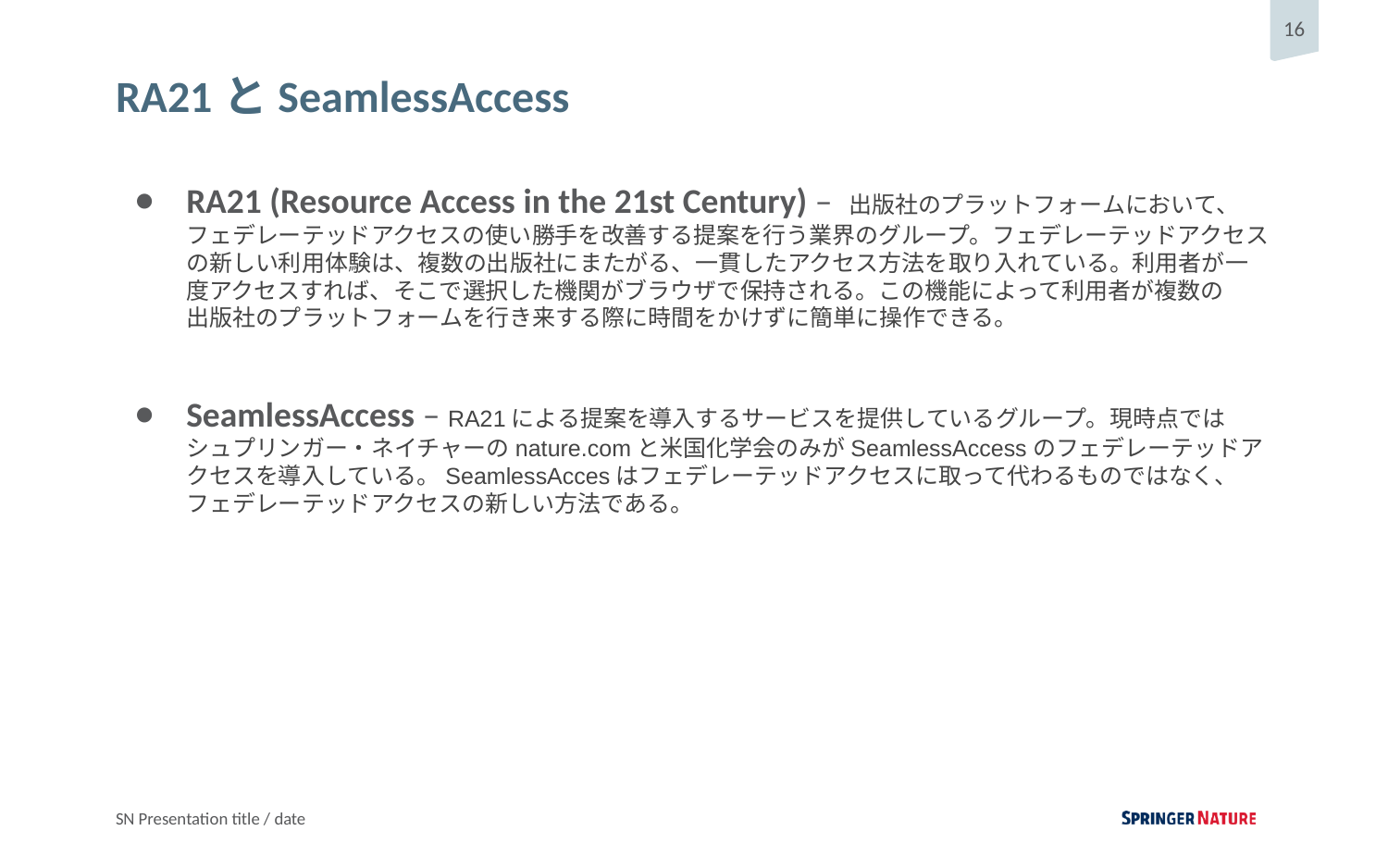

# RA21とSeamlessAccess

RA21 (Resource Access in the 21st Century) – 出版社のプラットフォームにおいて、フェデレーテッドアクセスの使い勝手を改善する提案を行う業界のグループ。フェデレーテッドアクセスの新しい利用体験は、複数の出版社にまたがる、一貫したアクセス方法を取り入れている。利用者が一度アクセスすれば、そこで選択した機関がブラウザで保持される。この機能によって利用者が複数の
出版社のプラットフォームを行き来する際に時間をかけずに簡単に操作できる。

SeamlessAccess – RA21による提案を導入するサービスを提供しているグループ。現時点では
シュプリンガー・ネイチャーのnature.comと米国化学会のみがSeamlessAccessのフェデレーテッドアクセスを導入している。SeamlessAccesはフェデレーテッドアクセスに取って代わるものではなく、フェデレーテッドアクセスの新しい方法である。